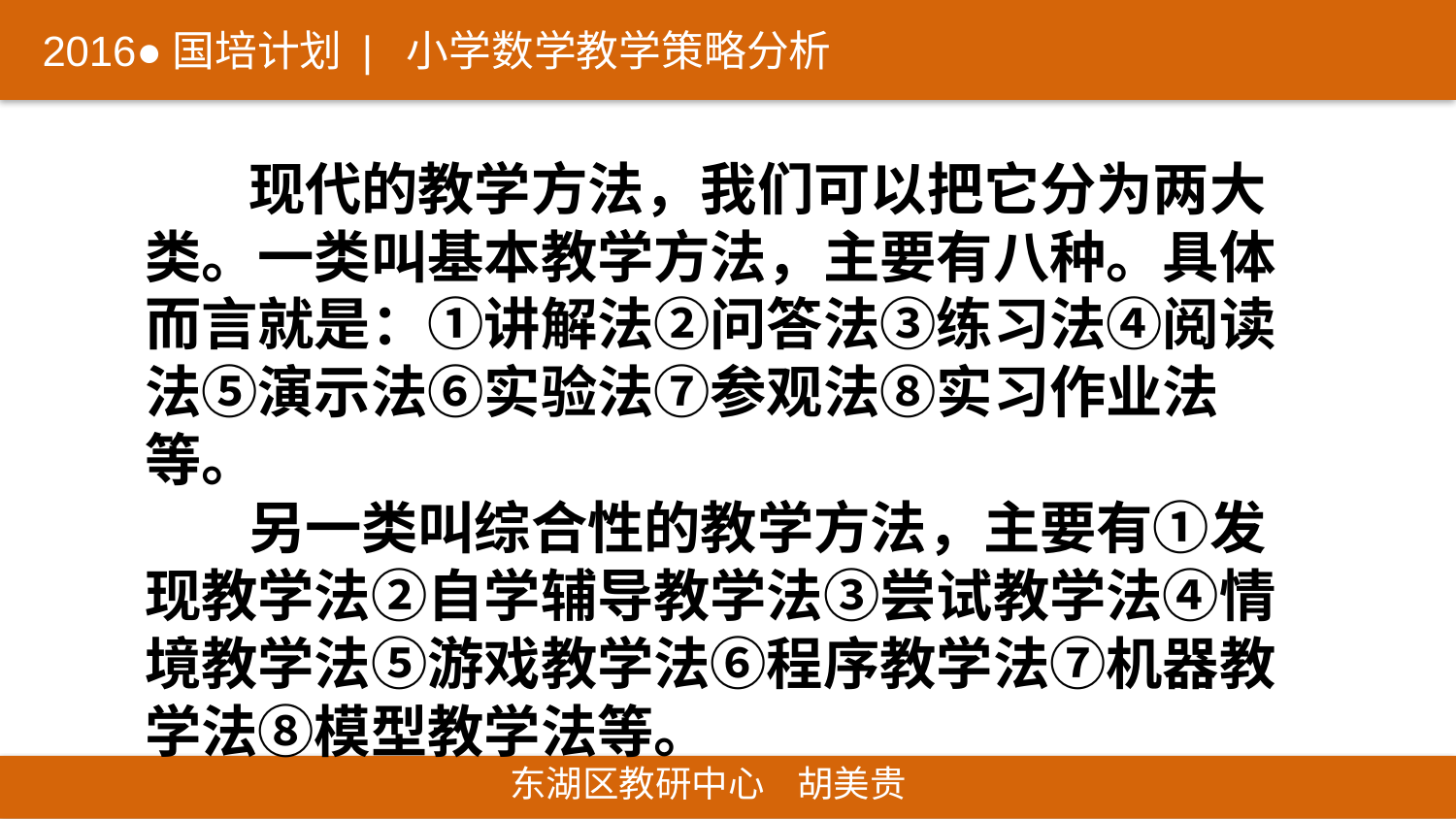

现代的教学方法，我们可以把它分为两大类。一类叫基本教学方法，主要有八种。具体而言就是：①讲解法②问答法③练习法④阅读法⑤演示法⑥实验法⑦参观法⑧实习作业法等。
       另一类叫综合性的教学方法，主要有①发现教学法②自学辅导教学法③尝试教学法④情境教学法⑤游戏教学法⑥程序教学法⑦机器教学法⑧模型教学法等。